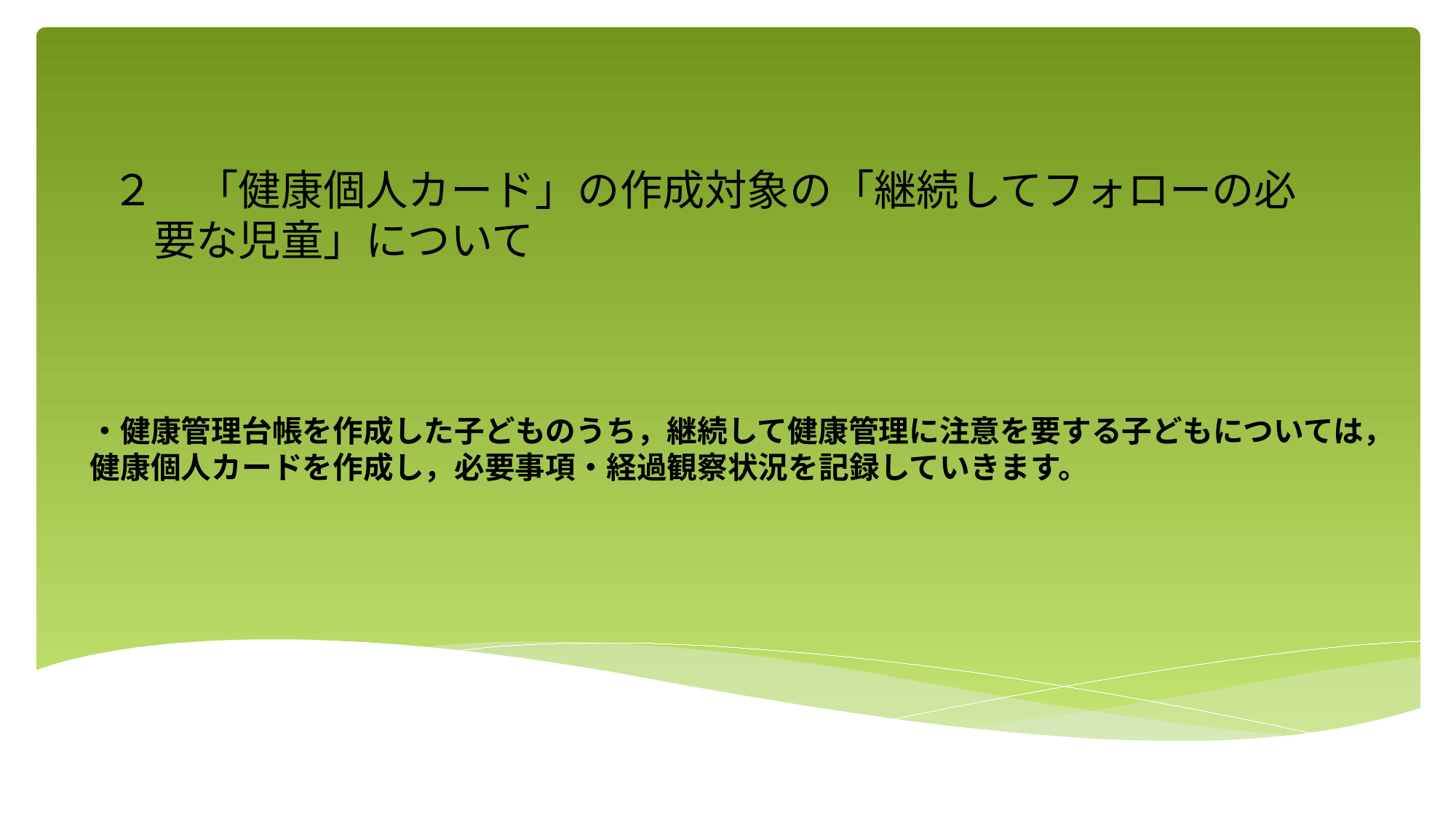

# ２　「健康個人カード」の作成対象の「継続してフォローの必 　要な児童」について
・健康管理台帳を作成した子どものうち，継続して健康管理に注意を要する子どもについては，健康個人カードを作成し，必要事項・経過観察状況を記録していきます。